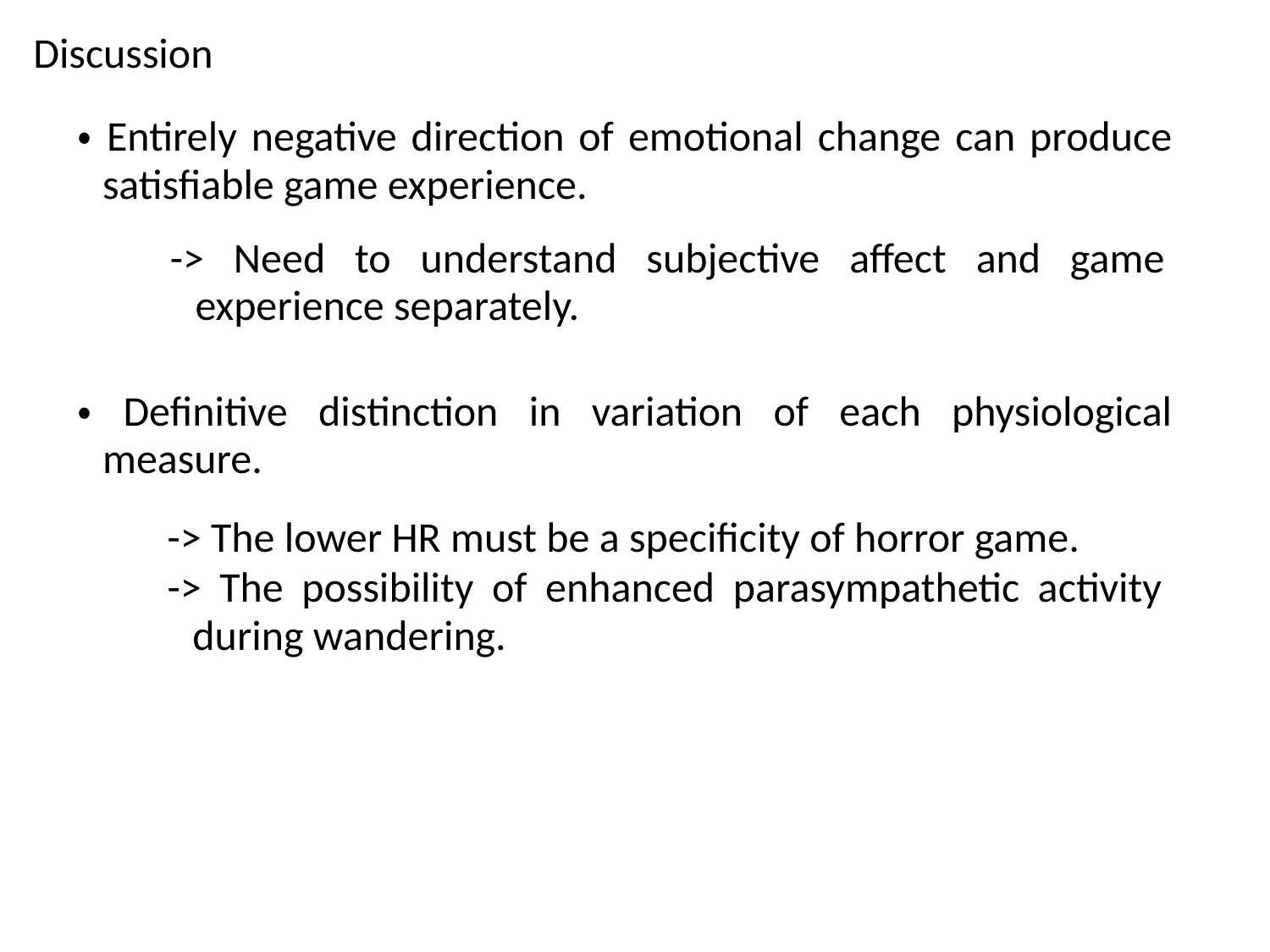

Discussion
・Entirely negative direction of emotional change can produce satisfiable game experience.
-> Need to understand subjective affect and game experience separately.
・Definitive distinction in variation of each physiological measure.
-> The lower HR must be a specificity of horror game.
-> The possibility of enhanced parasympathetic activity during wandering.